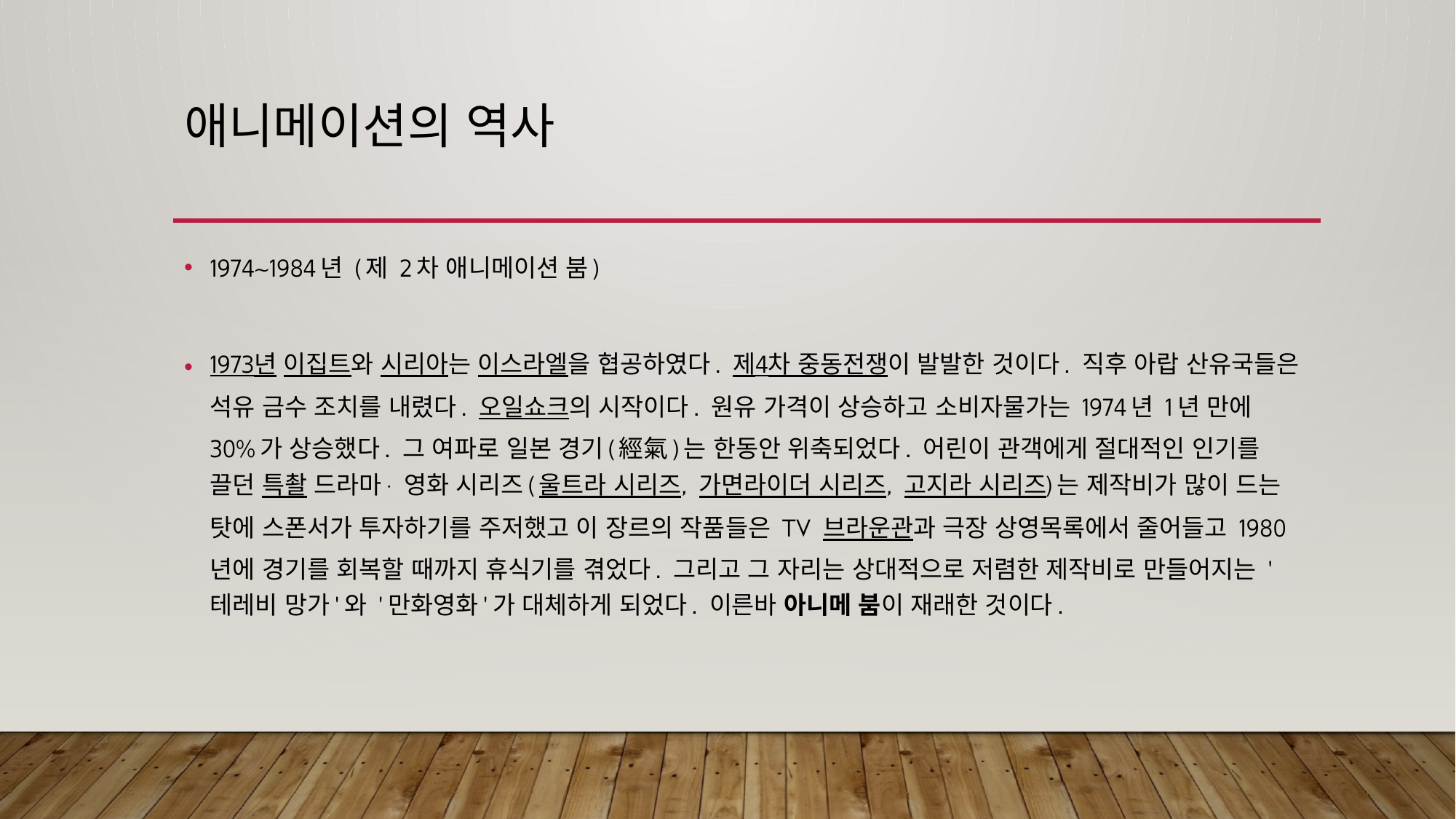

# 애니메이션의 역사
1974~1984년 (제 2차 애니메이션 붐)

1973년 이집트와 시리아는 이스라엘을 협공하였다. 제4차 중동전쟁이 발발한 것이다. 직후 아랍 산유국들은 석유 금수 조치를 내렸다. 오일쇼크의 시작이다. 원유 가격이 상승하고 소비자물가는 1974년 1년 만에 30%가 상승했다. 그 여파로 일본 경기(經氣)는 한동안 위축되었다. 어린이 관객에게 절대적인 인기를 끌던 특촬 드라마· 영화 시리즈(울트라 시리즈, 가면라이더 시리즈, 고지라 시리즈)는 제작비가 많이 드는 탓에 스폰서가 투자하기를 주저했고 이 장르의 작품들은 TV 브라운관과 극장 상영목록에서 줄어들고 1980년에 경기를 회복할 때까지 휴식기를 겪었다. 그리고 그 자리는 상대적으로 저렴한 제작비로 만들어지는 '테레비 망가'와 '만화영화'가 대체하게 되었다. 이른바 아니메 붐이 재래한 것이다.